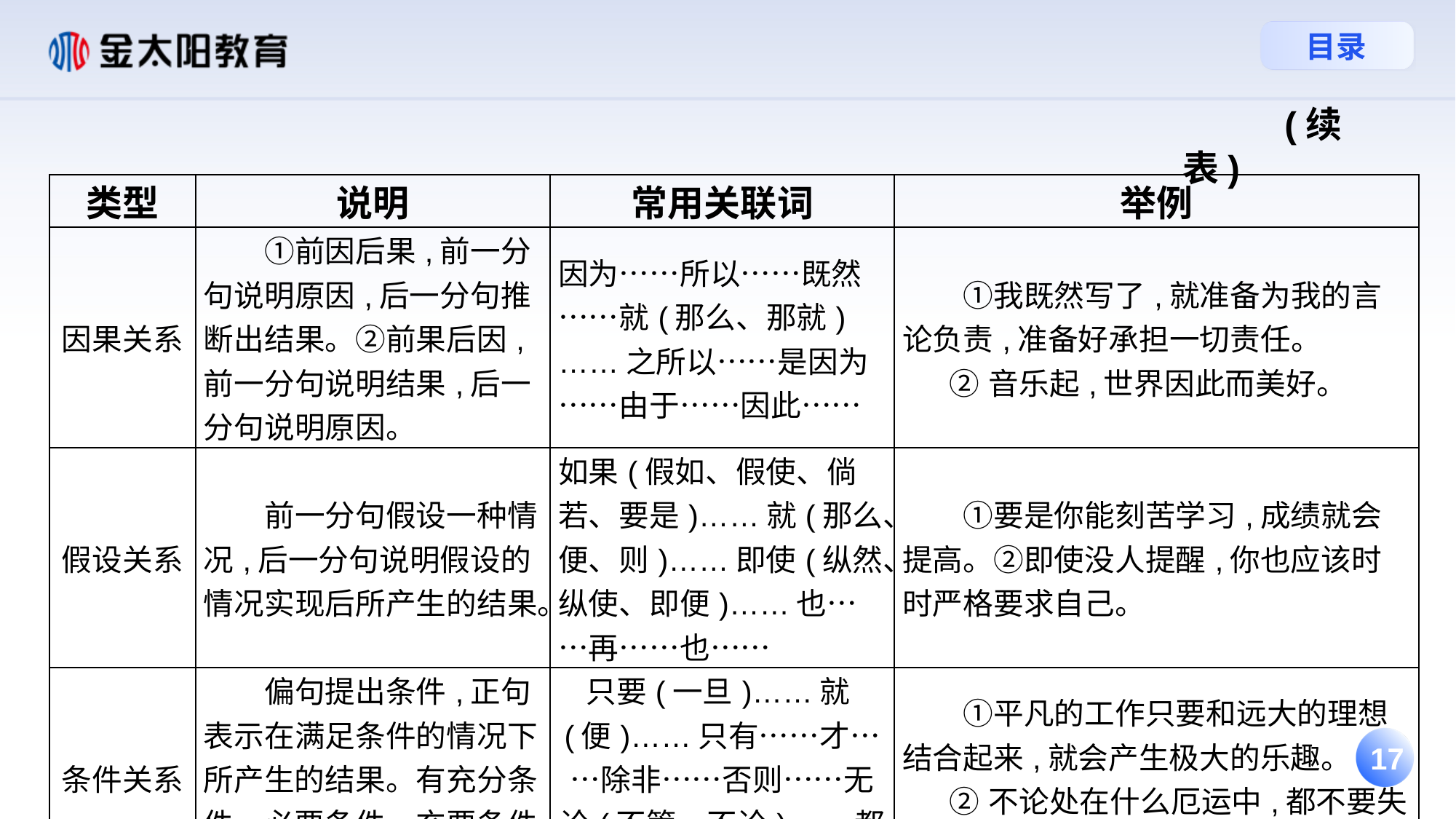

(续表)

| 类型 | 说明 | 常用关联词 | 举例 |
| --- | --- | --- | --- |
| 因果关系 | ①前因后果,前一分句说明原因,后一分句推断出结果。②前果后因,前一分句说明结果,后一分句说明原因。 | 因为……所以……既然……就(那么、那就)……之所以……是因为……由于……因此…… | ①我既然写了,就准备为我的言论负责,准备好承担一切责任。 ②音乐起,世界因此而美好。 |
| 假设关系 | 前一分句假设一种情况,后一分句说明假设的情况实现后所产生的结果。 | 如果(假如、假使、倘若、要是)……就(那么、便、则)……即使(纵然、纵使、即便)……也……再……也…… | ①要是你能刻苦学习,成绩就会提高。②即使没人提醒,你也应该时时严格要求自己。 |
| 条件关系 | 偏句提出条件,正句表示在满足条件的情况下所产生的结果。有充分条件、必要条件、充要条件三类。 | 只要(一旦)……就(便)……只有……才……除非……否则……无论(不管、不论)……都…… | ①平凡的工作只要和远大的理想结合起来,就会产生极大的乐趣。 ②不论处在什么厄运中,都不要失去理想! |